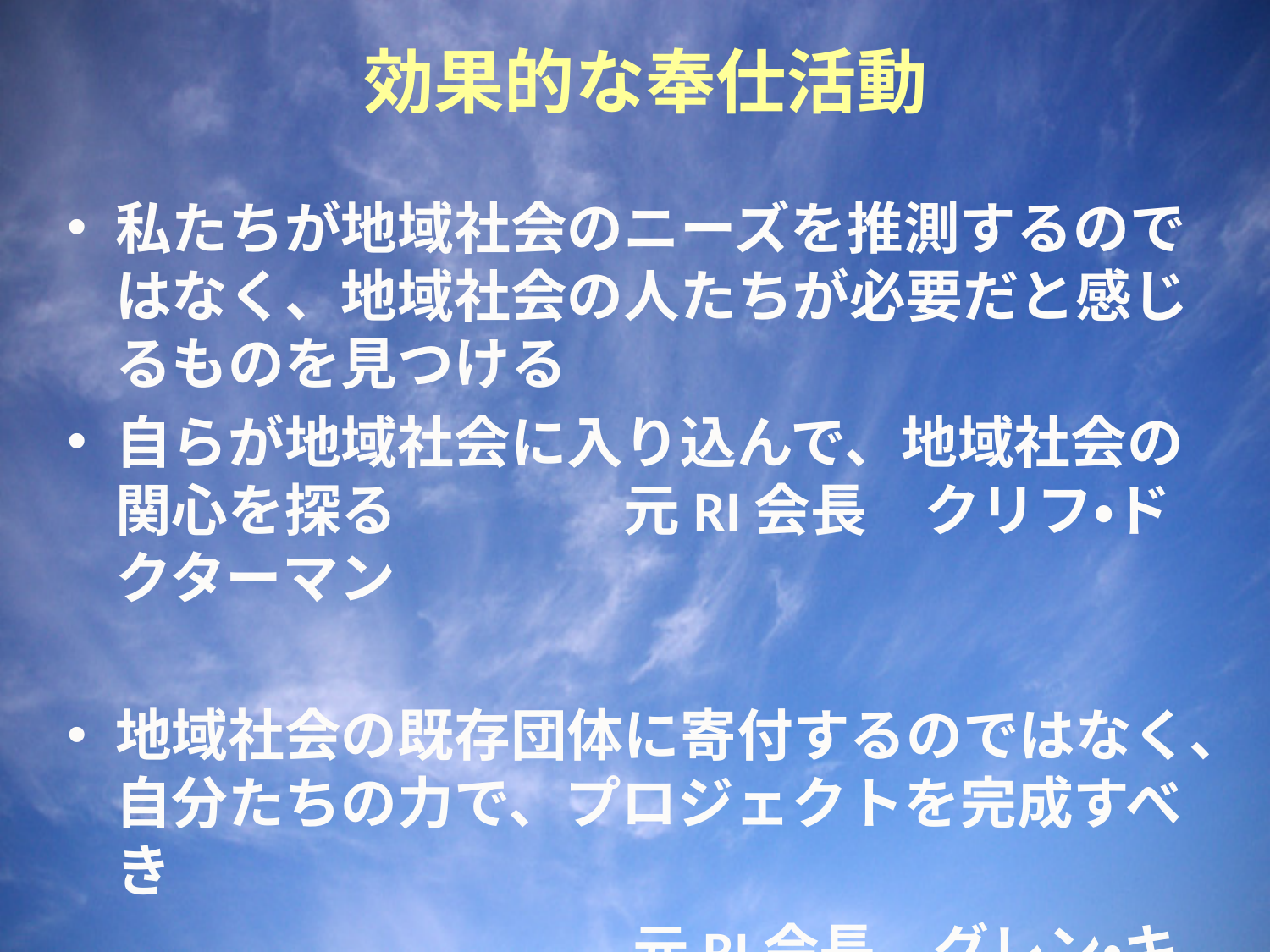

# 効果的な奉仕活動
私たちが地域社会のニーズを推測するのではなく、地域社会の人たちが必要だと感じるものを見つける
自らが地域社会に入り込んで、地域社会の関心を探る　　　　元RI会長　クリフ・ドクターマン

地域社会の既存団体に寄付するのではなく、自分たちの力で、プロジェクトを完成すべき
　　　　　　　　　　元RI会長　グレン・キンロス